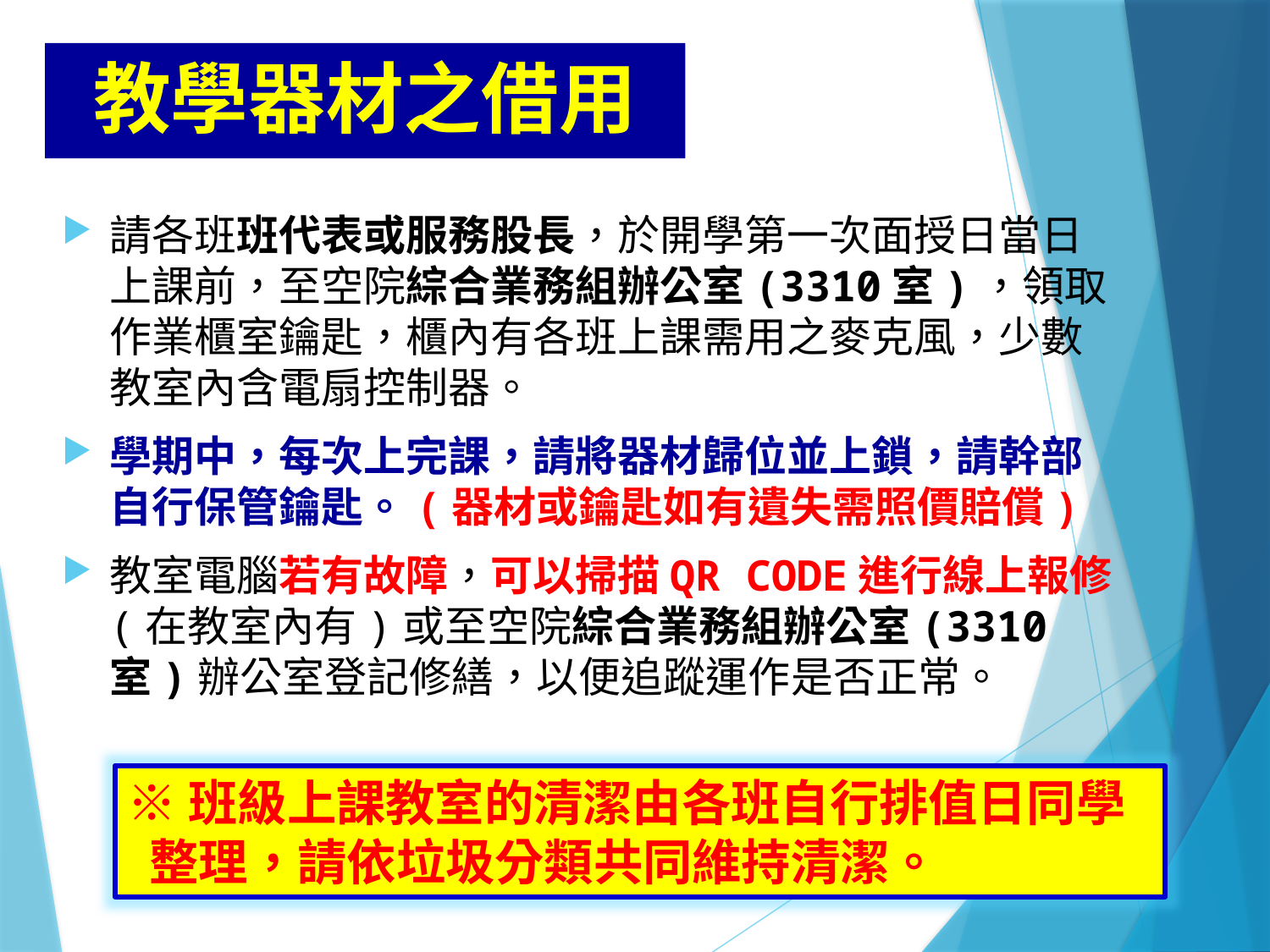

# 教學器材之借用
請各班班代表或服務股長，於開學第一次面授日當日上課前，至空院綜合業務組辦公室(3310室)，領取作業櫃室鑰匙，櫃內有各班上課需用之麥克風，少數教室內含電扇控制器。
學期中，每次上完課，請將器材歸位並上鎖，請幹部自行保管鑰匙。(器材或鑰匙如有遺失需照價賠償)
教室電腦若有故障，可以掃描QR CODE進行線上報修(在教室內有)或至空院綜合業務組辦公室(3310室)辦公室登記修繕，以便追蹤運作是否正常。
※班級上課教室的清潔由各班自行排值日同學
  整理，請依垃圾分類共同維持清潔。